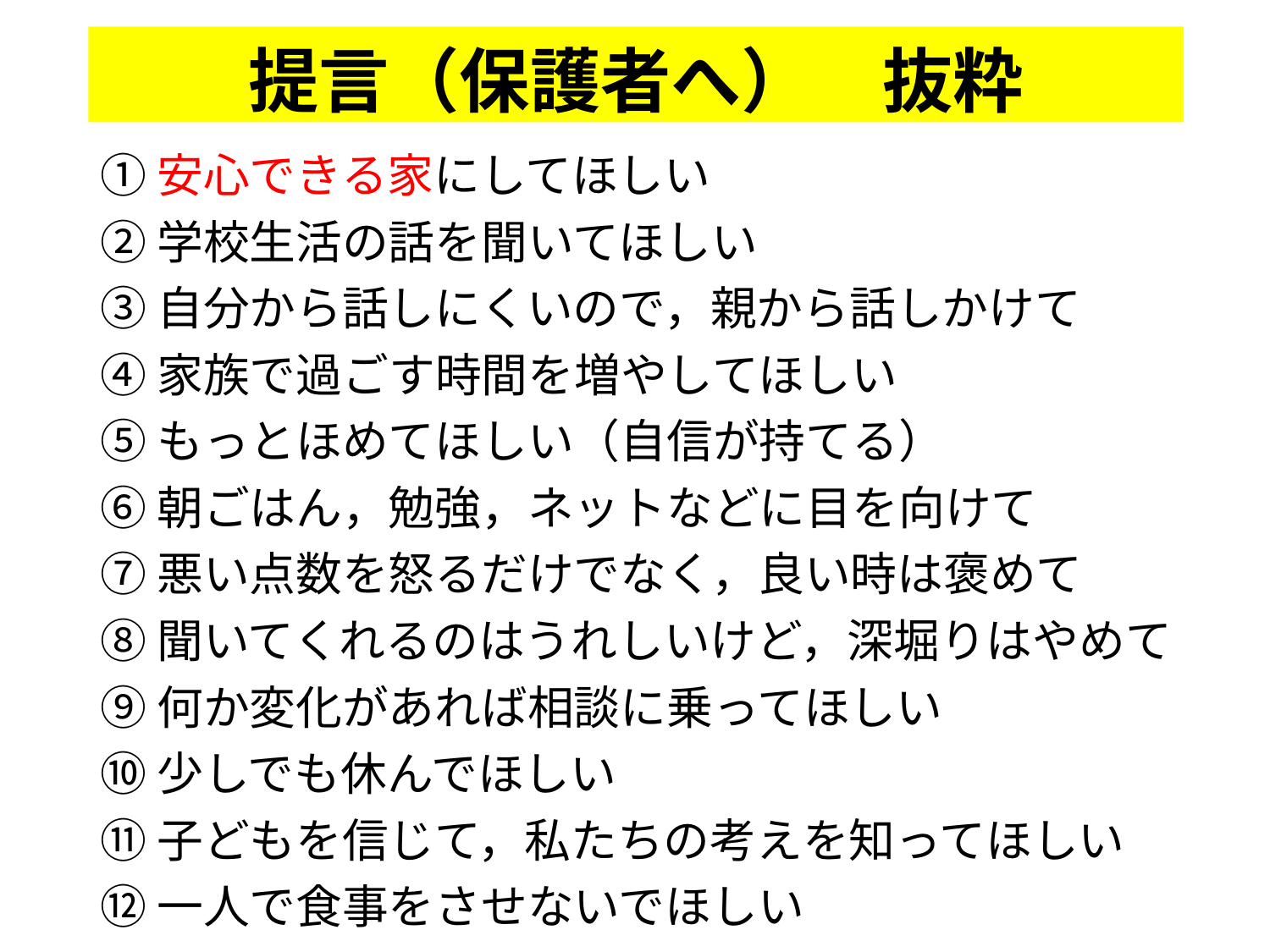

#
提言（保護者へ）　抜粋
①安心できる家にしてほしい
②学校生活の話を聞いてほしい
③自分から話しにくいので，親から話しかけて
④家族で過ごす時間を増やしてほしい
⑤もっとほめてほしい（自信が持てる）
⑥朝ごはん，勉強，ネットなどに目を向けて
⑦悪い点数を怒るだけでなく，良い時は褒めて
➇聞いてくれるのはうれしいけど，深堀りはやめて
⑨何か変化があれば相談に乗ってほしい
⑩少しでも休んでほしい
⑪子どもを信じて，私たちの考えを知ってほしい
⑫一人で食事をさせないでほしい